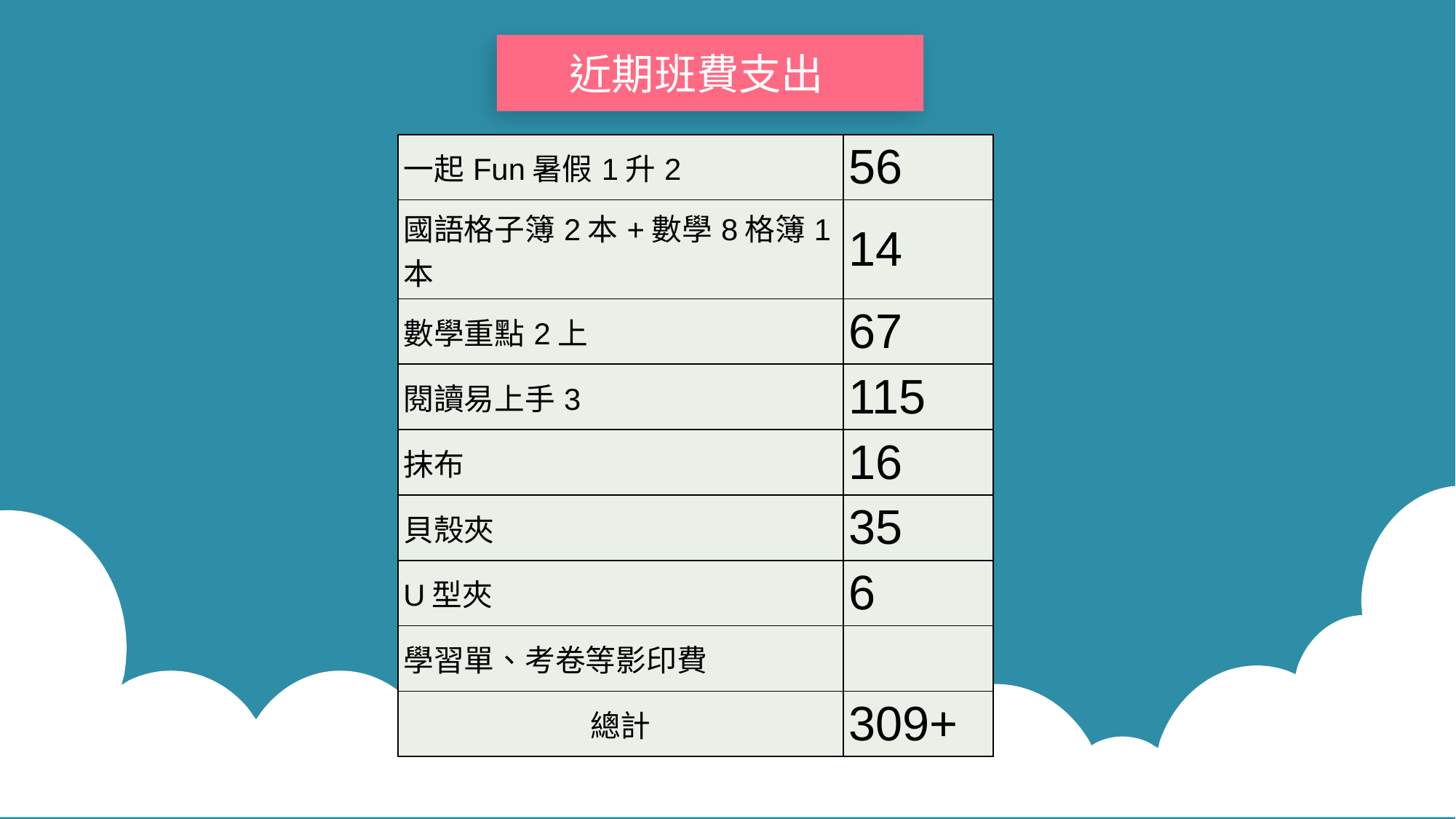

近期班費支出
| 一起Fun暑假1升2 | 56 |
| --- | --- |
| 國語格子簿2本+數學8格簿1本 | 14 |
| 數學重點2上 | 67 |
| 閱讀易上手3 | 115 |
| 抹布 | 16 |
| 貝殼夾 | 35 |
| U型夾 | 6 |
| 學習單、考卷等影印費 |  |
| 總計 | 309+ |